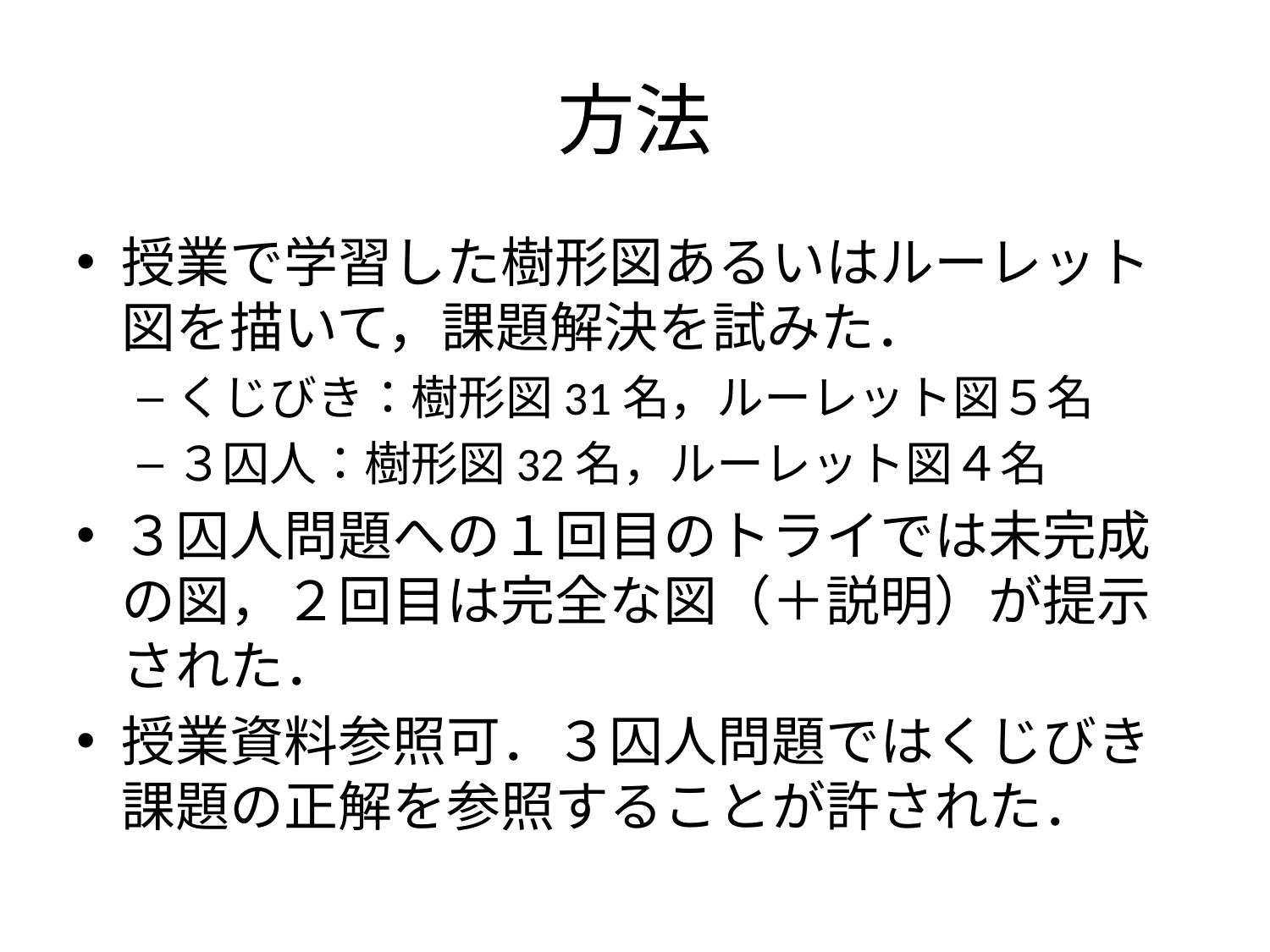

# 方法
授業で学習した樹形図あるいはルーレット図を描いて，課題解決を試みた．
くじびき：樹形図31名，ルーレット図５名
３囚人：樹形図32名，ルーレット図４名
３囚人問題への１回目のトライでは未完成の図，２回目は完全な図（＋説明）が提示された．
授業資料参照可．３囚人問題ではくじびき課題の正解を参照することが許された．